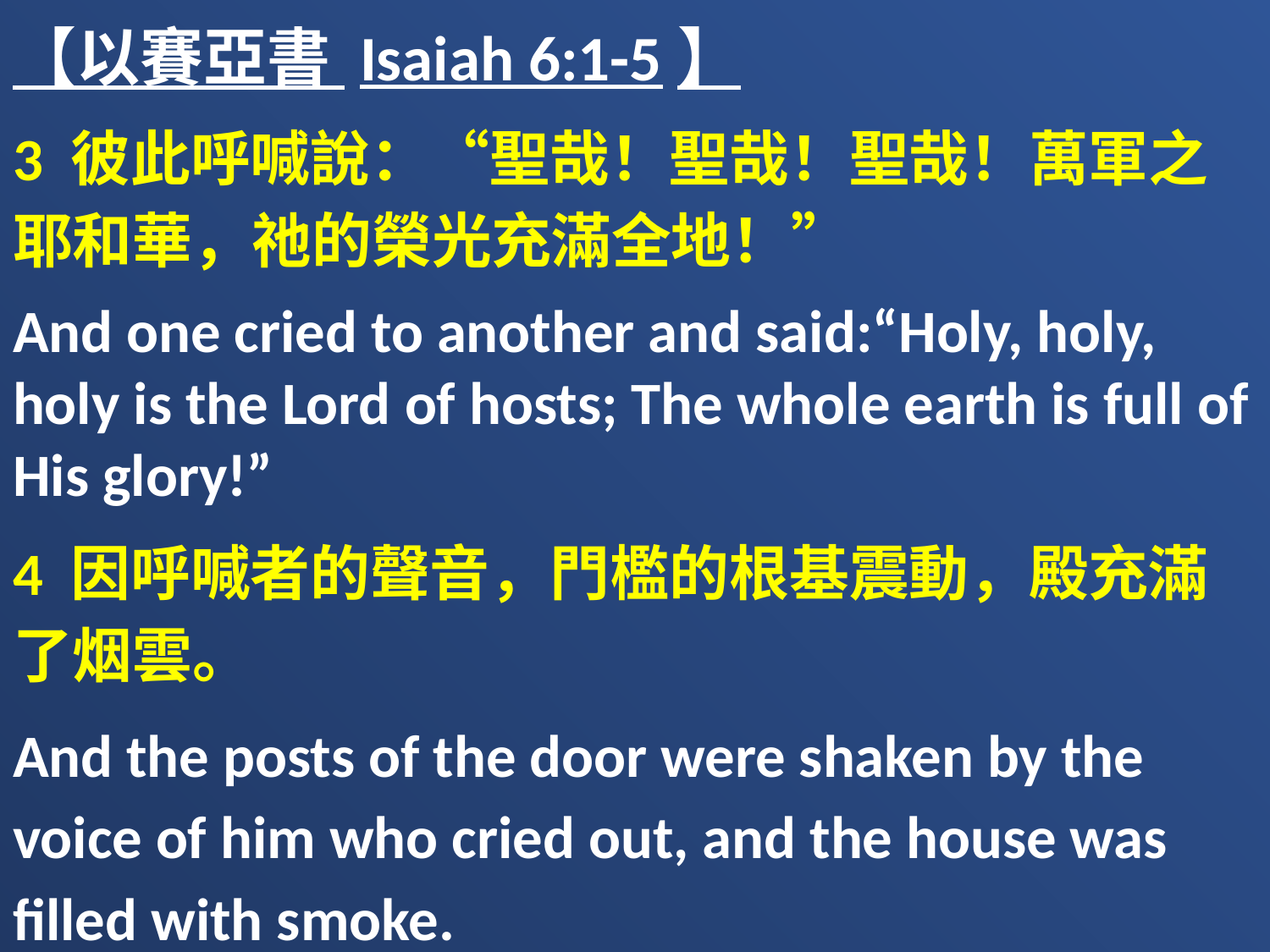

【以賽亞書 Isaiah 6:1-5】
3 彼此呼喊說：“聖哉！聖哉！聖哉！萬軍之耶和華，祂的榮光充滿全地！”
And one cried to another and said:“Holy, holy, holy is the Lord of hosts; The whole earth is full of His glory!”
4 因呼喊者的聲音，門檻的根基震動，殿充滿了烟雲。
And the posts of the door were shaken by the voice of him who cried out, and the house was filled with smoke.